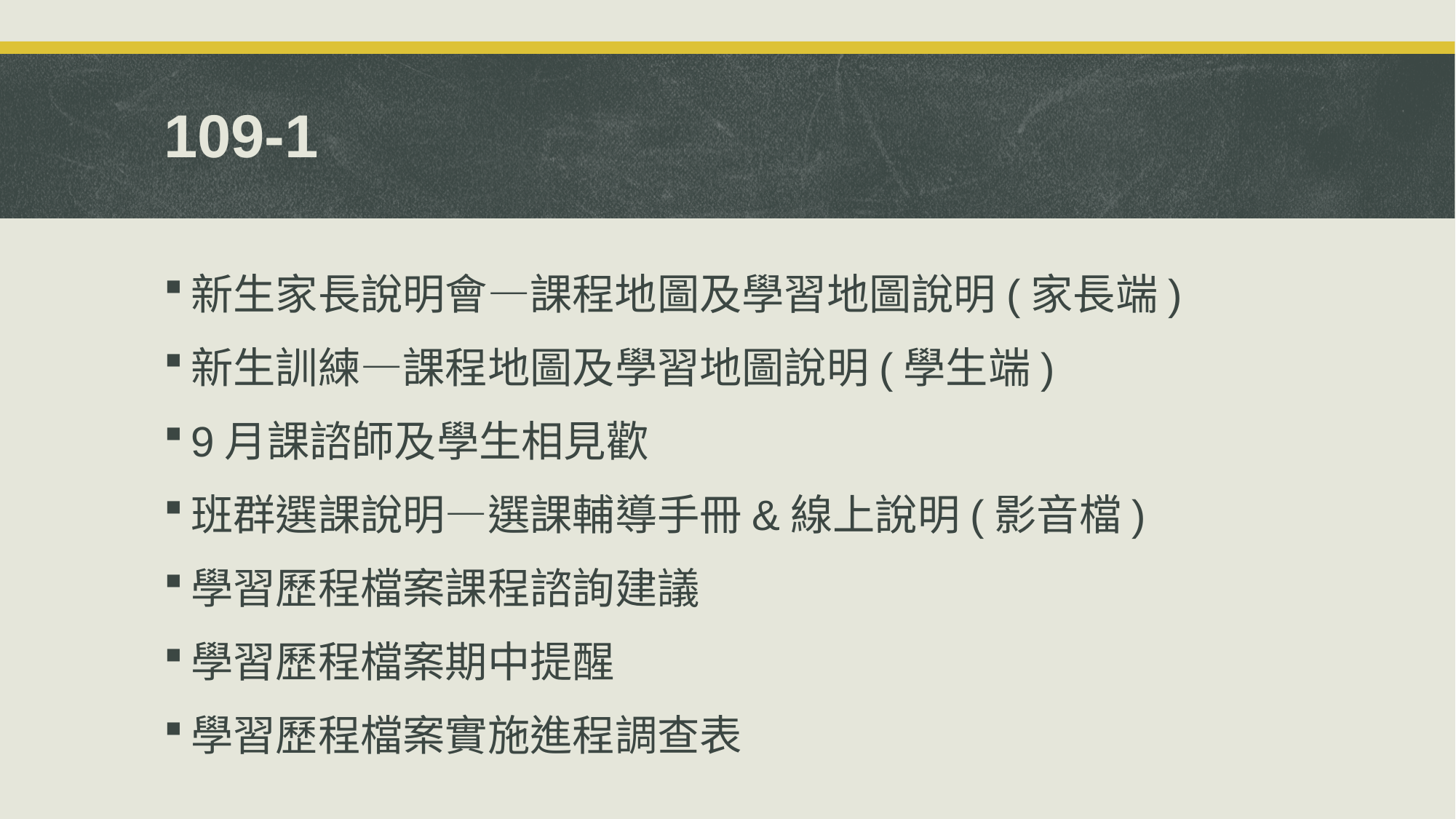

# 109-1
新生家長說明會—課程地圖及學習地圖說明(家長端)
新生訓練—課程地圖及學習地圖說明(學生端)
9月課諮師及學生相見歡
班群選課說明—選課輔導手冊&線上說明(影音檔)
學習歷程檔案課程諮詢建議
學習歷程檔案期中提醒
學習歷程檔案實施進程調查表